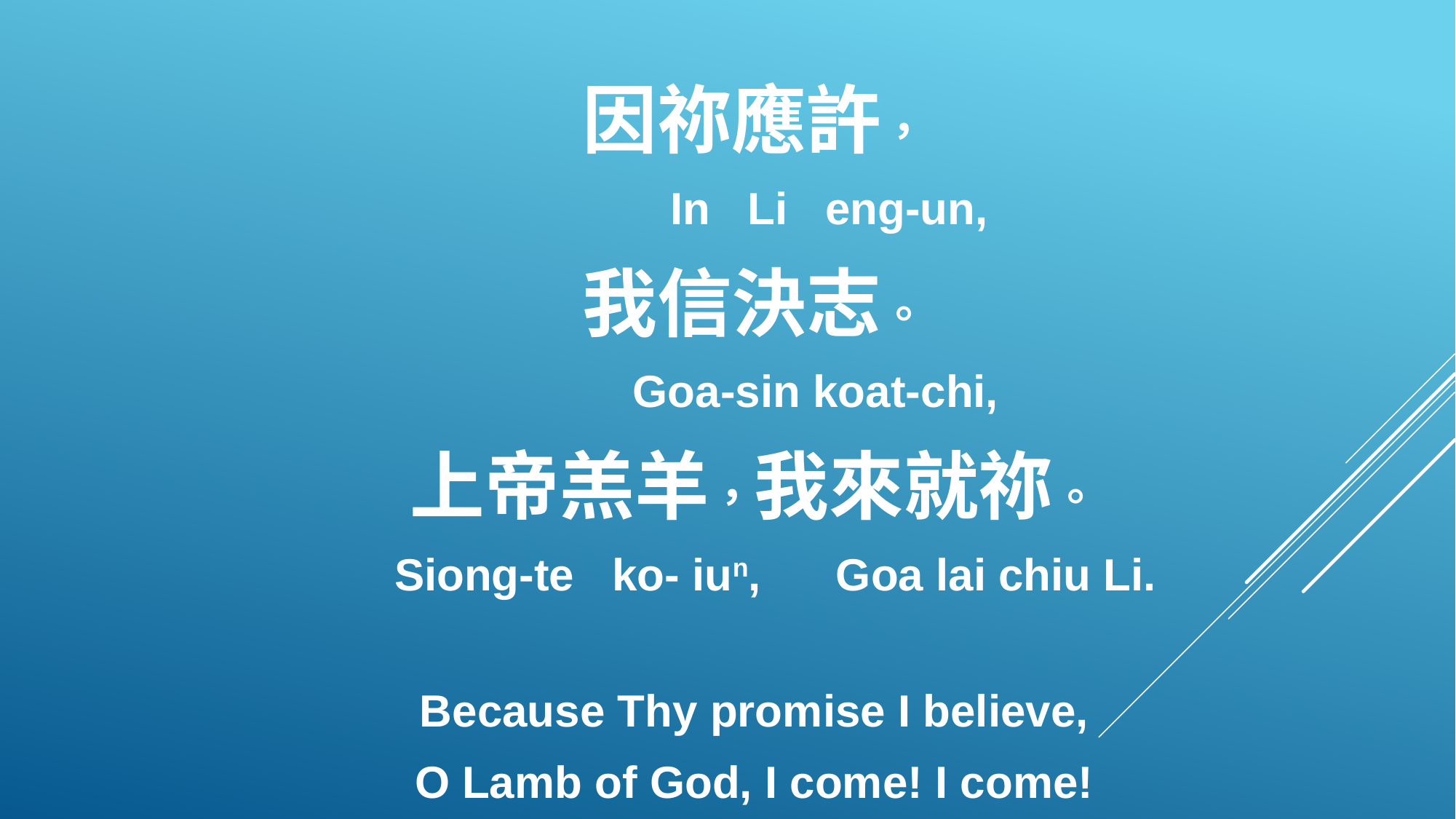

因祢應許，
                                       In   Li   eng-un,
我信決志。
                                    Goa-sin koat-chi,
上帝羔羊，我來就祢。
                 Siong-te   ko- iun,      Goa lai chiu Li.

Because Thy promise I believe,
O Lamb of God, I come! I come!